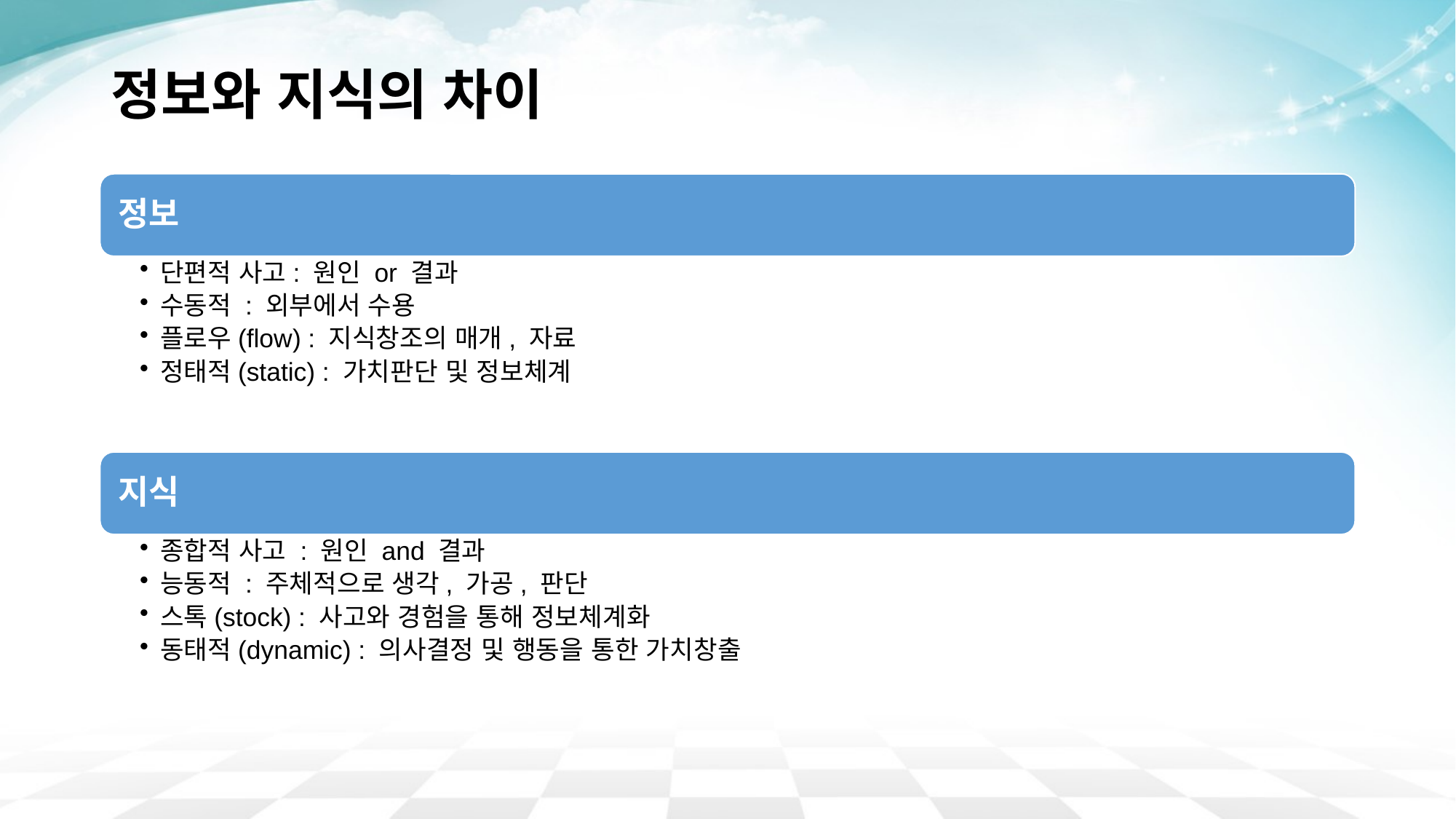

# 정보와 지식의 차이
정보
단편적 사고: 원인 or 결과
수동적 : 외부에서 수용
플로우(flow) : 지식창조의 매개, 자료
정태적(static) : 가치판단 및 정보체계
지식
종합적 사고 : 원인 and 결과
능동적 : 주체적으로 생각, 가공, 판단
스톡(stock) : 사고와 경험을 통해 정보체계화
동태적(dynamic) : 의사결정 및 행동을 통한 가치창출